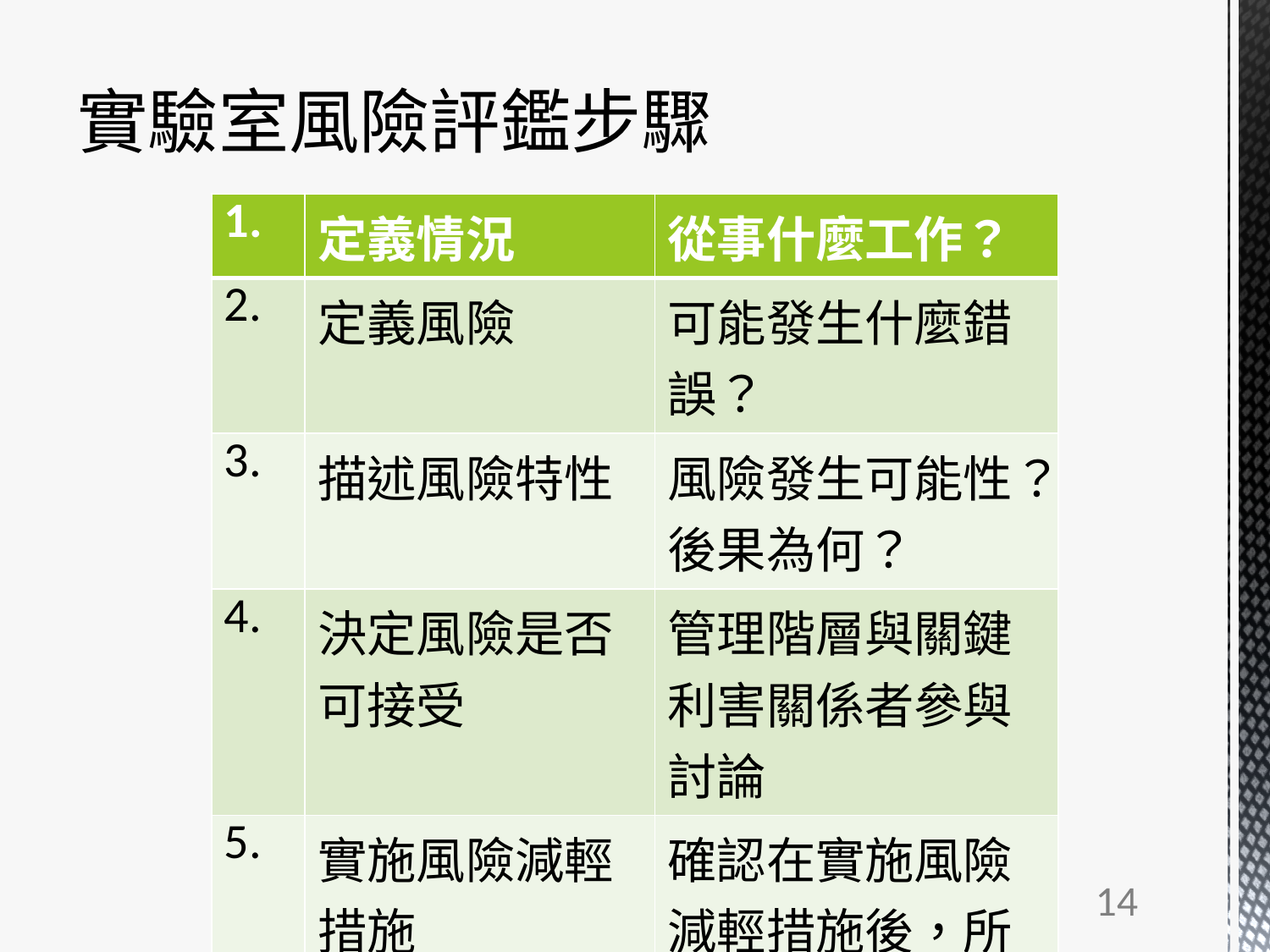

# 實驗室風險評鑑步驟
| 1. | 定義情況 | 從事什麼工作？ |
| --- | --- | --- |
| 2. | 定義風險 | 可能發生什麼錯誤？ |
| 3. | 描述風險特性 | 風險發生可能性？後果為何？ |
| 4. | 決定風險是否可接受 | 管理階層與關鍵利害關係者參與討論 |
| 5. | 實施風險減輕措施 | 確認在實施風險減輕措施後，所有風險皆可接受？ |

14